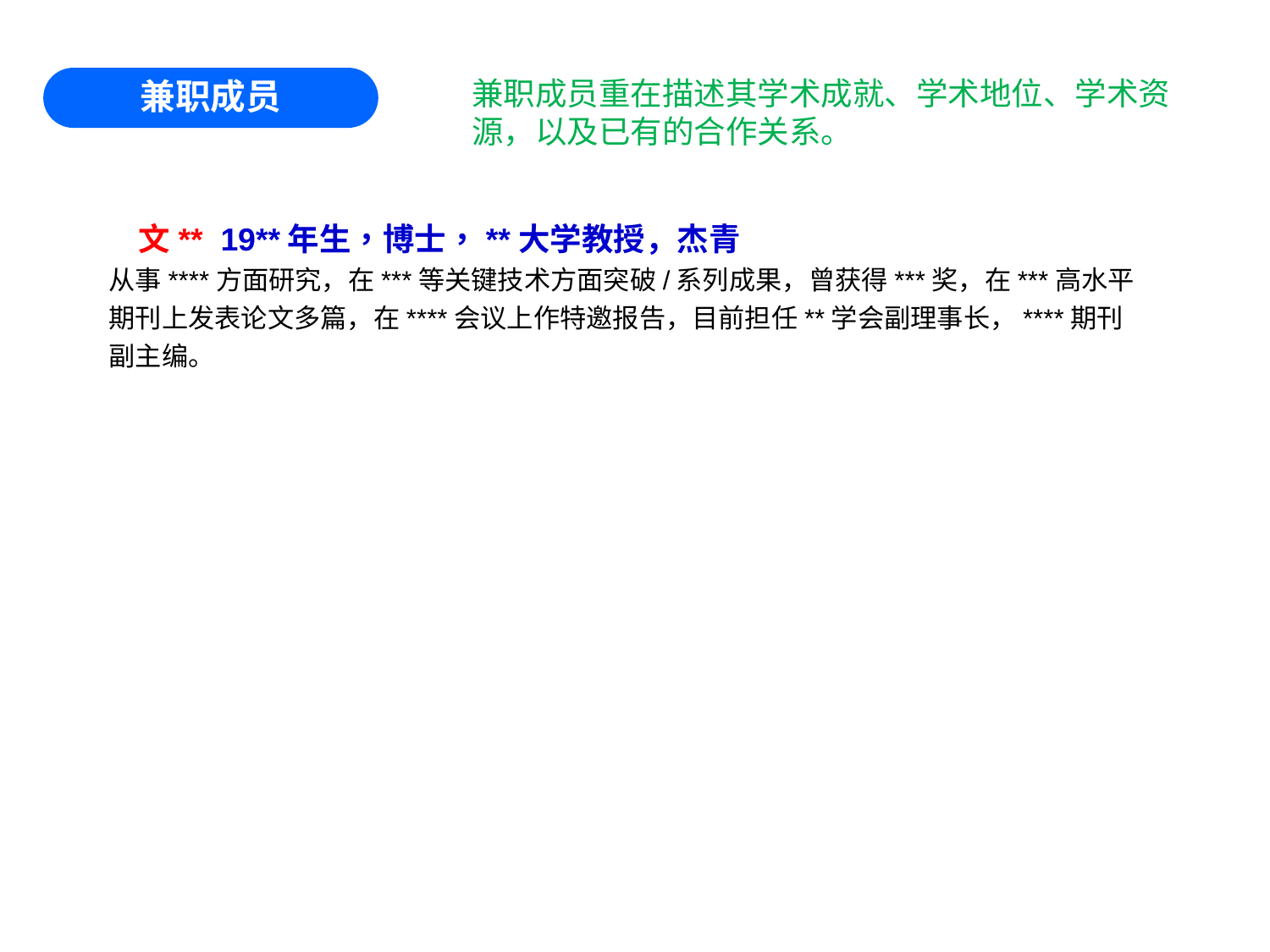

兼职成员
兼职成员重在描述其学术成就、学术地位、学术资源，以及已有的合作关系。
    文**  19**年生，博士，**大学教授，杰青
从事****方面研究，在***等关键技术方面突破/系列成果，曾获得***奖，在***高水平期刊上发表论文多篇，在****会议上作特邀报告，目前担任**学会副理事长，****期刊副主编。